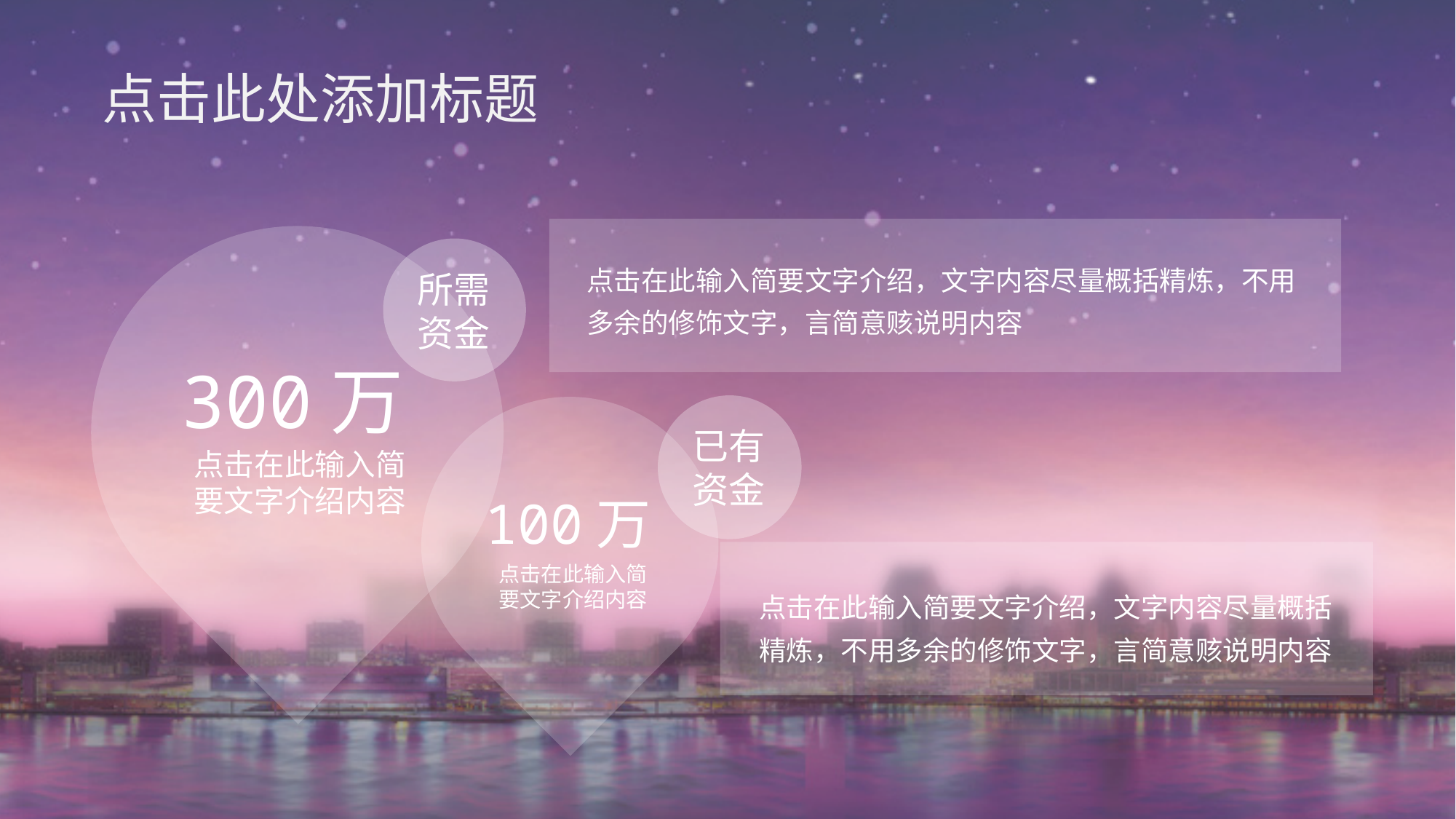

点击此处添加标题

点击在此输入简要文字介绍，文字内容尽量概括精炼，不用多余的修饰文字，言简意赅说明内容

300万
点击在此输入简要文字介绍内容

所需资金

已有资金

100万
点击在此输入简要文字介绍内容

点击在此输入简要文字介绍，文字内容尽量概括精炼，不用多余的修饰文字，言简意赅说明内容